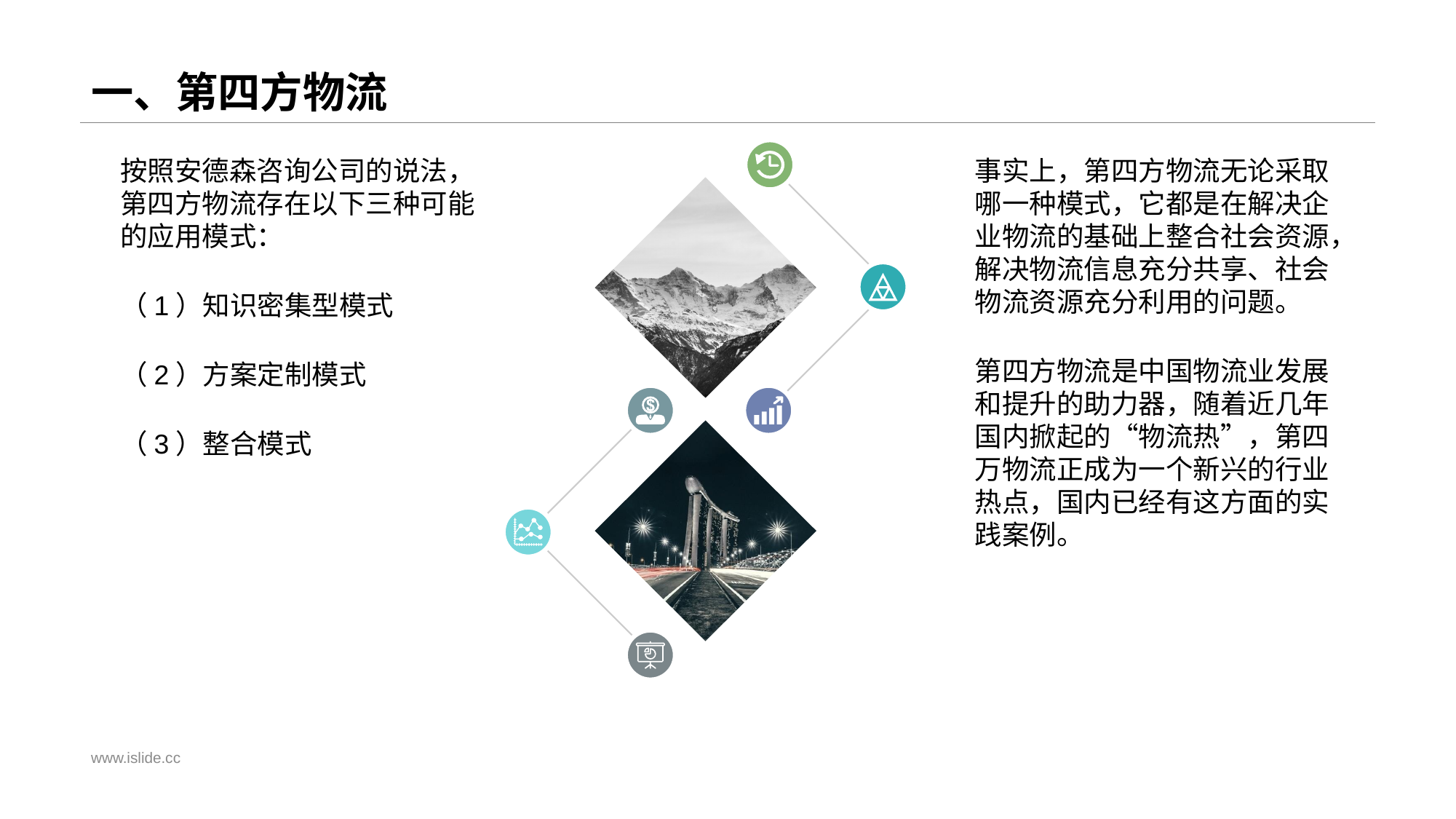

# 一、第四方物流

按照安德森咨询公司的说法，第四方物流存在以下三种可能的应用模式：
（1）知识密集型模式
（2）方案定制模式
（3）整合模式

事实上，第四方物流无论采取哪一种模式，它都是在解决企业物流的基础上整合社会资源，解决物流信息充分共享、社会物流资源充分利用的问题。
第四方物流是中国物流业发展和提升的助力器，随着近几年国内掀起的“物流热”，第四万物流正成为一个新兴的行业热点，国内已经有这方面的实践案例。
www.islide.cc
4